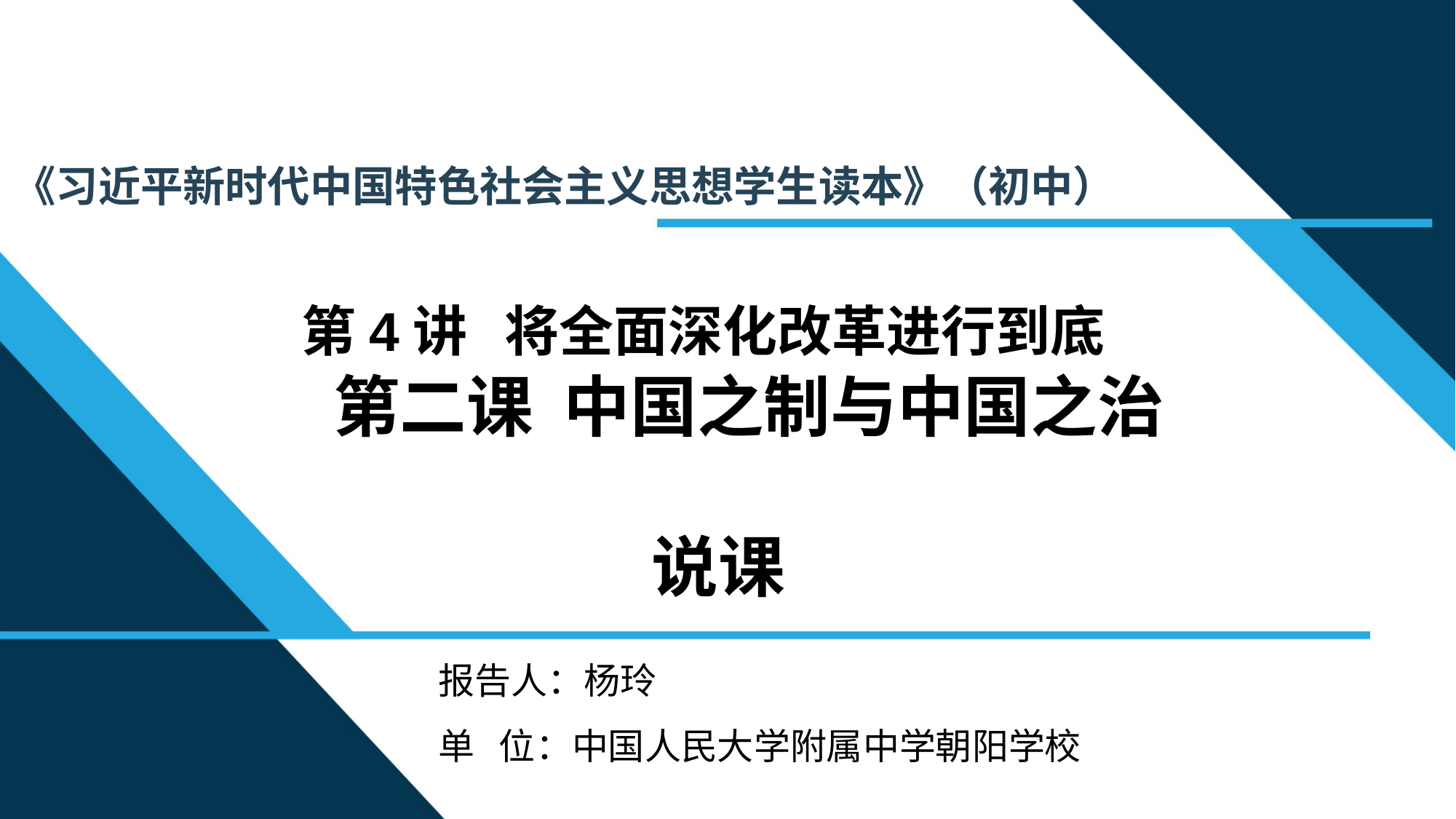

《习近平新时代中国特色社会主义思想学生读本》（初中）

第4讲   将全面深化改革进行到底
   第二课  中国之制与中国之治

说课

报告人：杨玲
单   位：中国人民大学附属中学朝阳学校